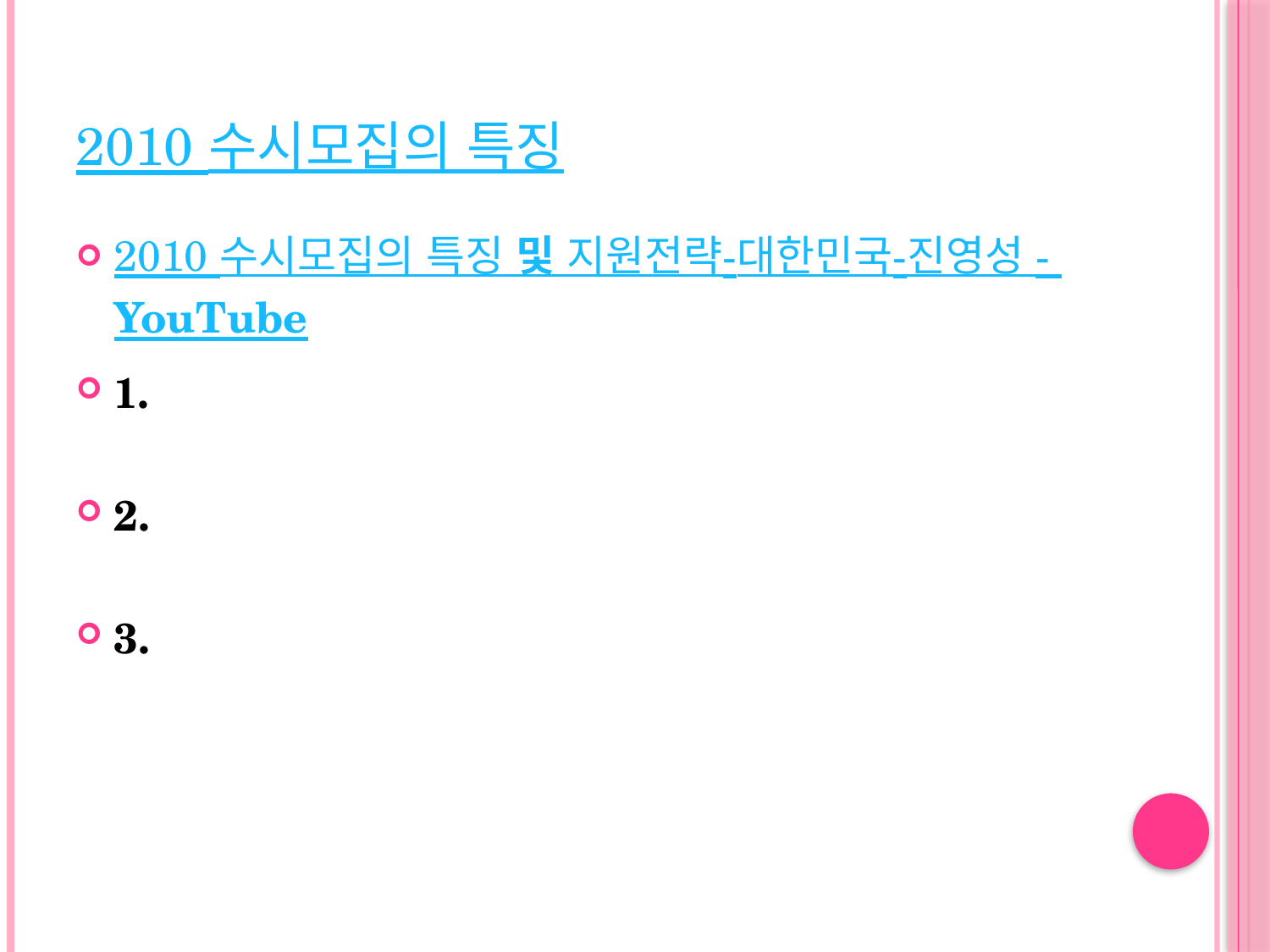

# 2010 수시모집의 특징
2010 수시모집의 특징 및 지원전략-대한민국-진영성 - YouTube
1.

2.

3.